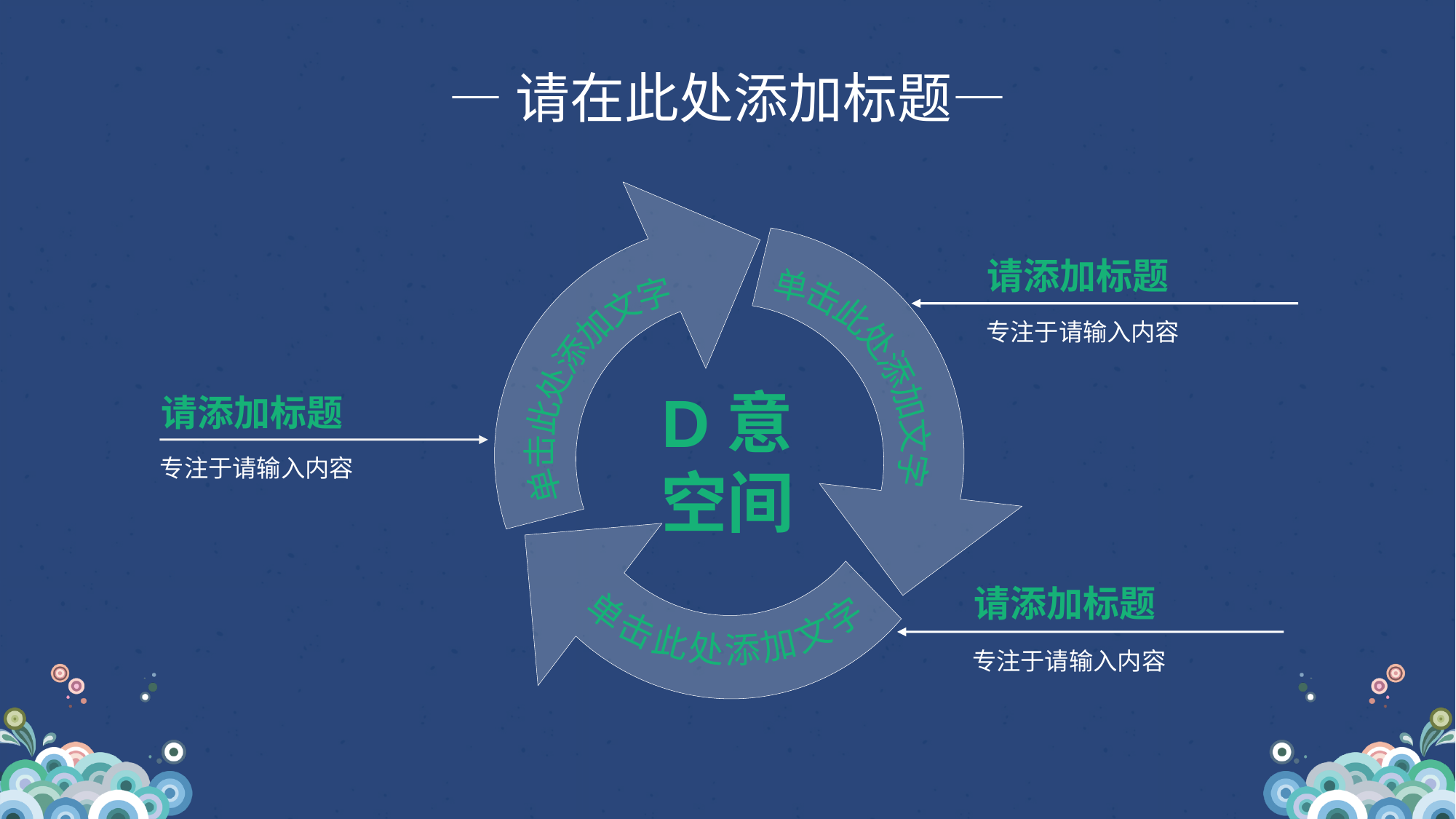

—请在此处添加标题—

请添加标题
单击此处添加文字
专注于请输入内容

单击此处添加文字
D意
空间
请添加标题
单击此处添加文字
专注于请输入内容

请添加标题

专注于请输入内容